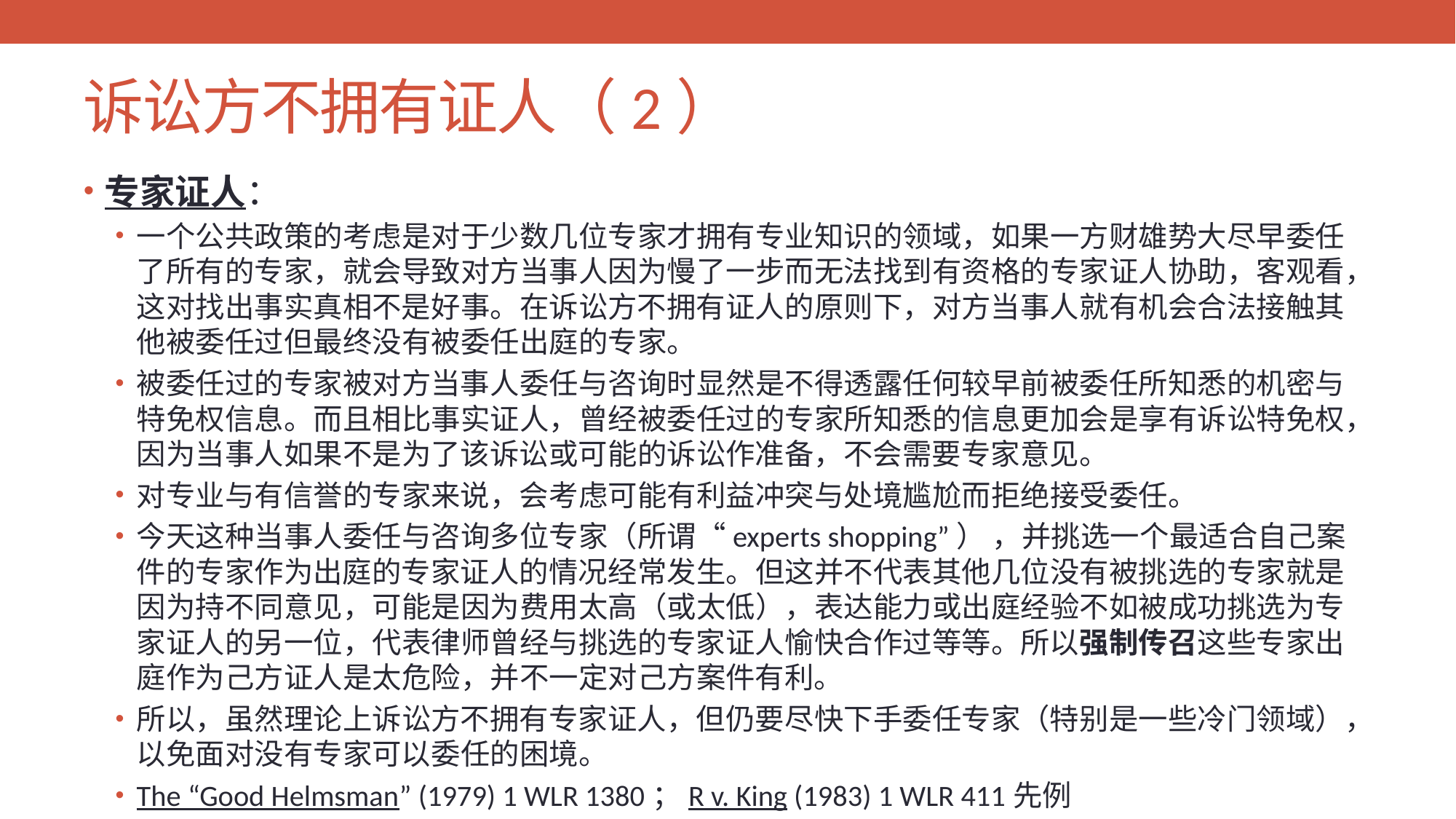

# 诉讼方不拥有证人（2）
专家证人：
一个公共政策的考虑是对于少数几位专家才拥有专业知识的领域，如果一方财雄势大尽早委任了所有的专家，就会导致对方当事人因为慢了一步而无法找到有资格的专家证人协助，客观看，这对找出事实真相不是好事。在诉讼方不拥有证人的原则下，对方当事人就有机会合法接触其他被委任过但最终没有被委任出庭的专家。
被委任过的专家被对方当事人委任与咨询时显然是不得透露任何较早前被委任所知悉的机密与特免权信息。而且相比事实证人，曾经被委任过的专家所知悉的信息更加会是享有诉讼特免权，因为当事人如果不是为了该诉讼或可能的诉讼作准备，不会需要专家意见。
对专业与有信誉的专家来说，会考虑可能有利益冲突与处境尴尬而拒绝接受委任。
今天这种当事人委任与咨询多位专家（所谓“experts shopping”） ，并挑选一个最适合自己案件的专家作为出庭的专家证人的情况经常发生。但这并不代表其他几位没有被挑选的专家就是因为持不同意见，可能是因为费用太高（或太低），表达能力或出庭经验不如被成功挑选为专家证人的另一位，代表律师曾经与挑选的专家证人愉快合作过等等。所以强制传召这些专家出庭作为己方证人是太危险，并不一定对己方案件有利。
所以，虽然理论上诉讼方不拥有专家证人，但仍要尽快下手委任专家（特别是一些冷门领域），以免面对没有专家可以委任的困境。
The “Good Helmsman” (1979) 1 WLR 1380；R v. King (1983) 1 WLR 411先例